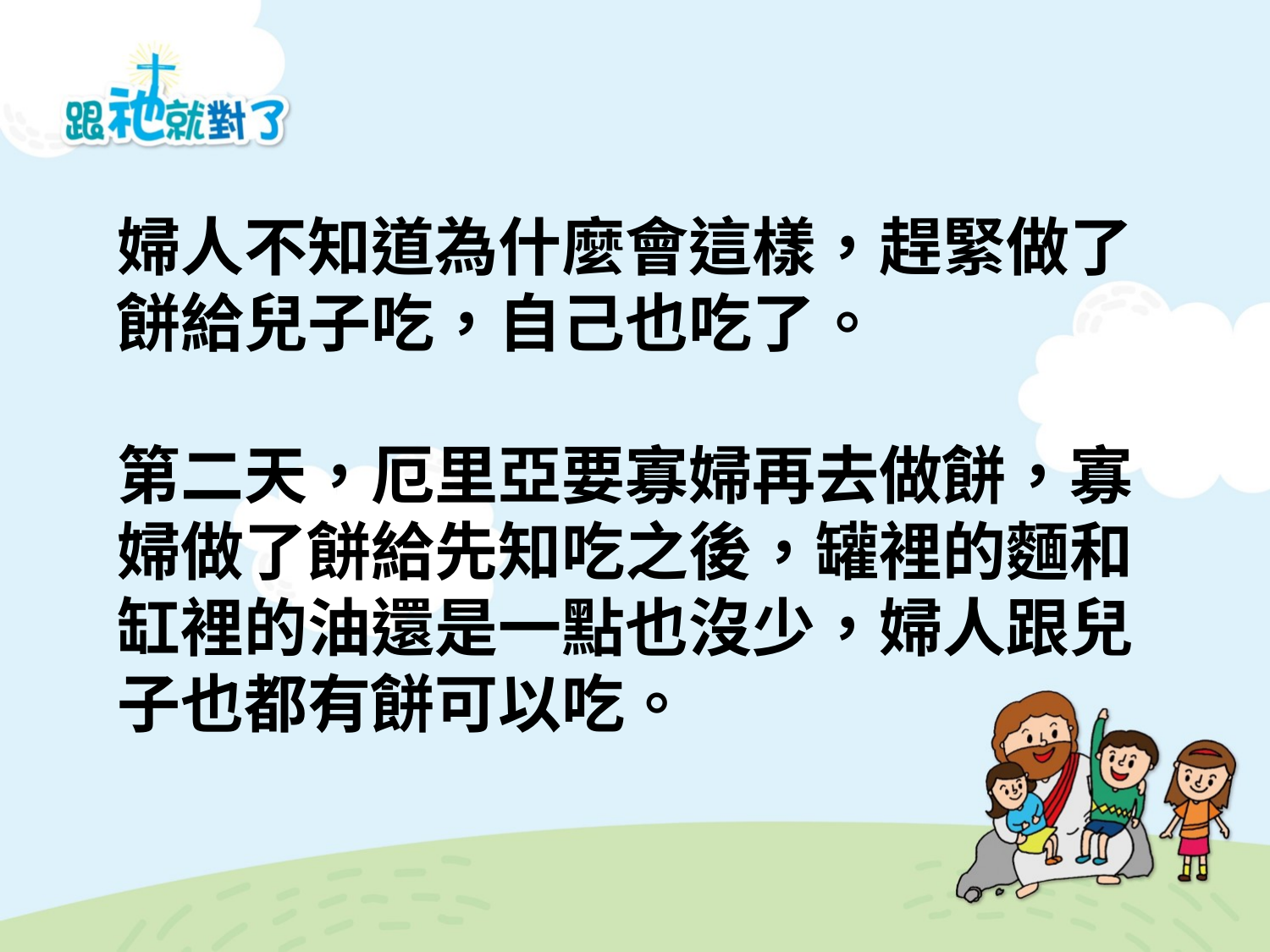

婦人不知道為什麼會這樣，趕緊做了餅給兒子吃，自己也吃了。

第二天，厄里亞要寡婦再去做餅，寡婦做了餅給先知吃之後，罐裡的麵和缸裡的油還是一點也沒少，婦人跟兒子也都有餅可以吃。